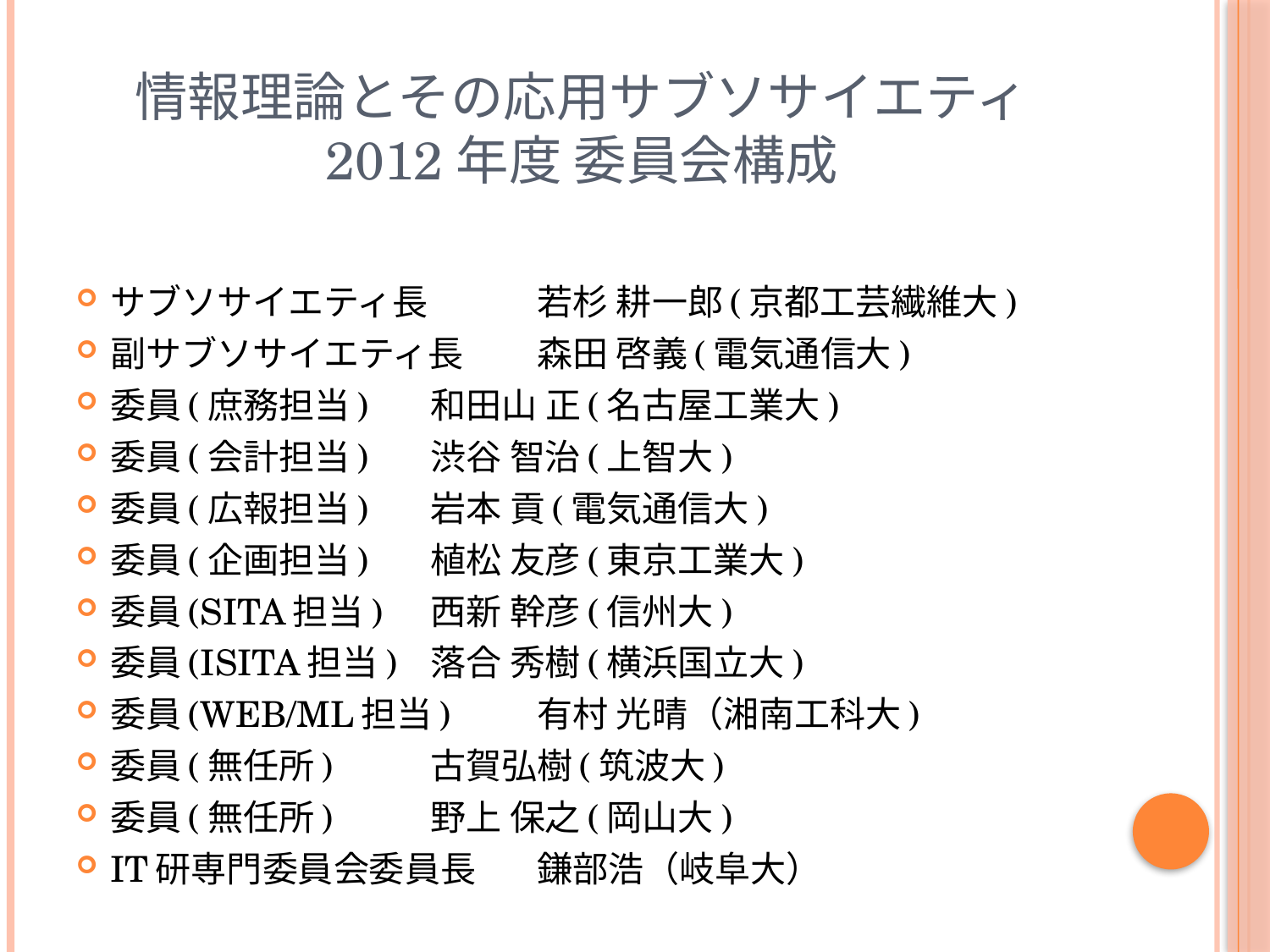

# 情報理論とその応用サブソサイエティ 2012年度 委員会構成

サブソサイエティ長　		若杉 耕一郎(京都工芸繊維大)
副サブソサイエティ長	森田 啓義(電気通信大)
委員(庶務担当)		和田山 正(名古屋工業大)
委員(会計担当)		渋谷 智治(上智大)
委員(広報担当)		岩本 貢(電気通信大)
委員(企画担当)		植松 友彦(東京工業大)
委員(SITA担当)		西新 幹彦(信州大)
委員(ISITA担当)		落合 秀樹(横浜国立大)
委員(WEB/ML担当)	有村 光晴（湘南工科大)
委員(無任所)		古賀弘樹(筑波大)
委員(無任所)		野上 保之(岡山大)
IT研専門委員会委員長	鎌部浩（岐阜大）